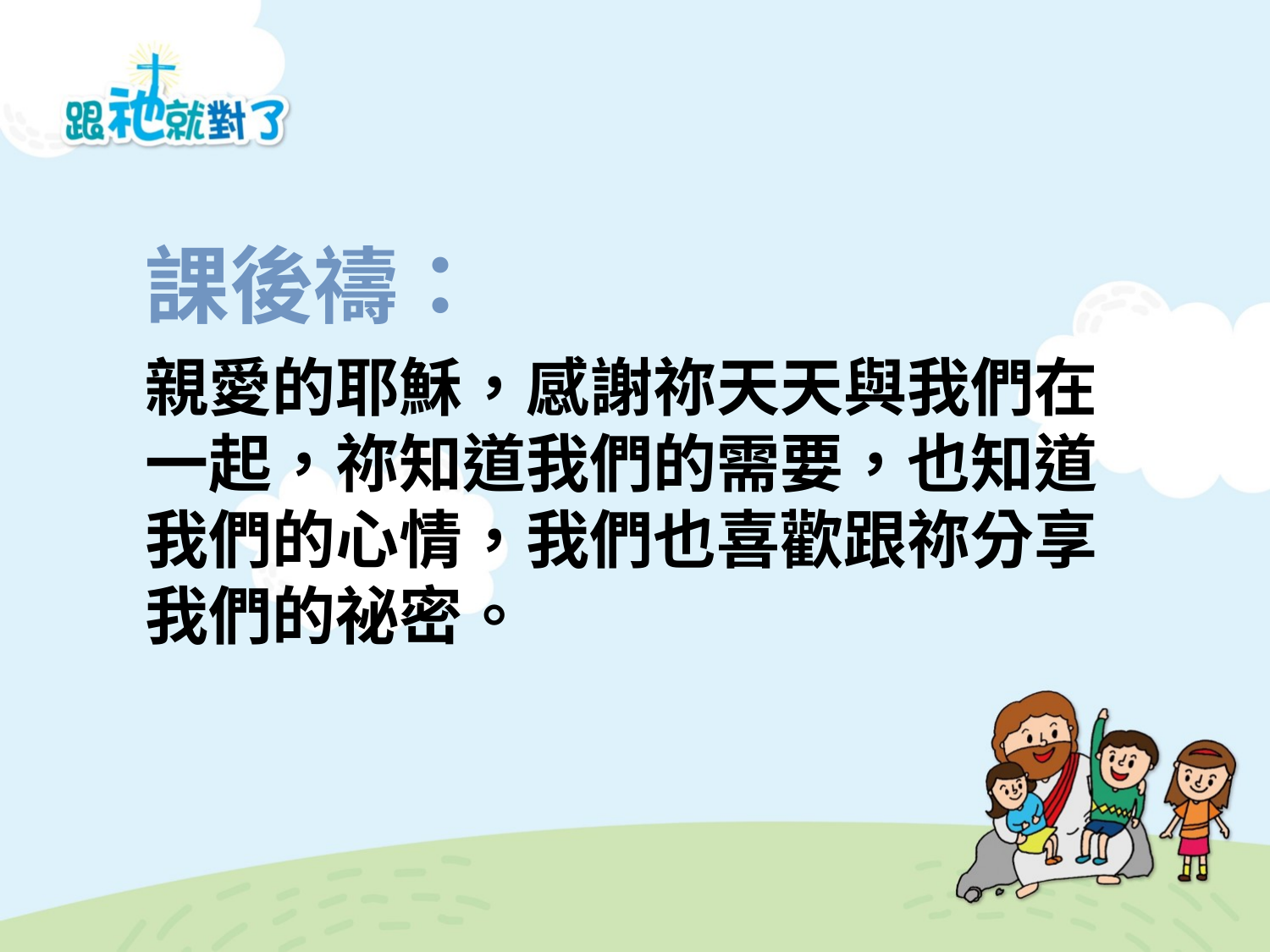

課後禱：
親愛的耶穌，感謝祢天天與我們在一起，祢知道我們的需要，也知道我們的心情，我們也喜歡跟祢分享我們的祕密。